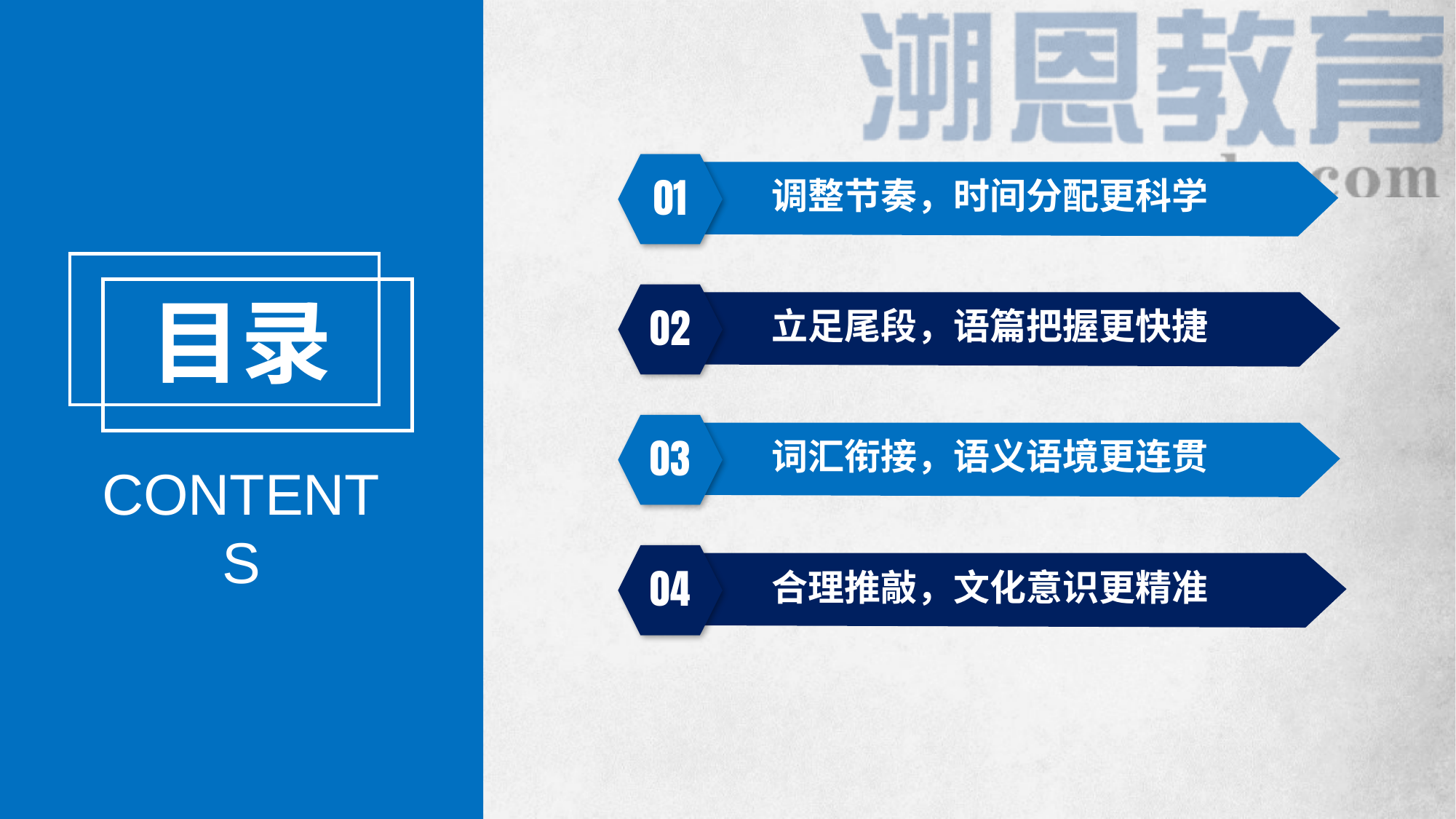

01

调整节奏，时间分配更科学

目录
02

立足尾段，语篇把握更快捷

03

词汇衔接，语义语境更连贯
CONTENTS
04

合理推敲，文化意识更精准